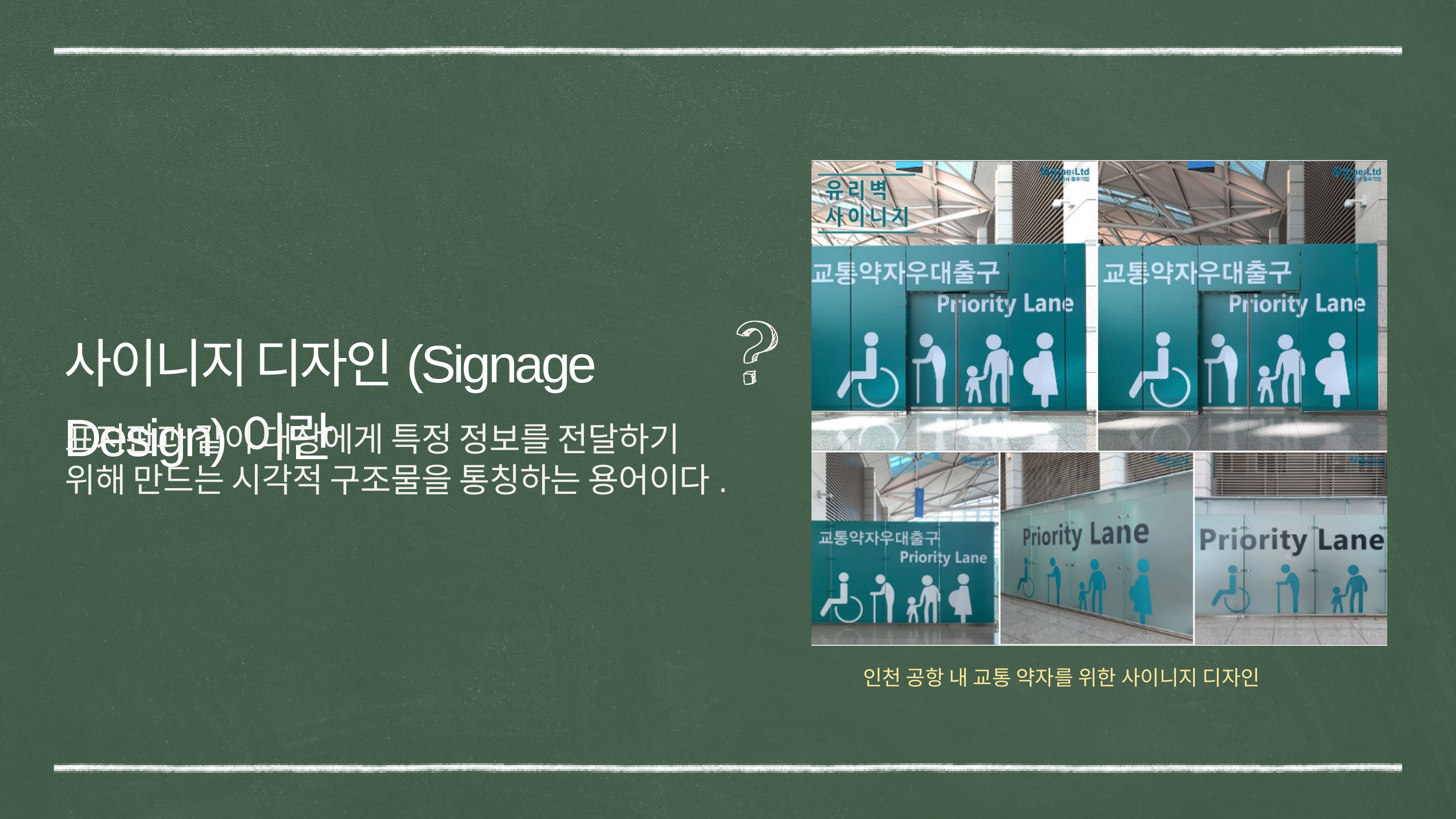

사이니지 디자인(Signage Design)이란

표지판과 같이 대상에게 특정 정보를 전달하기 위해 만드는 시각적 구조물을 통칭하는 용어이다.
인천 공항 내 교통 약자를 위한 사이니지 디자인